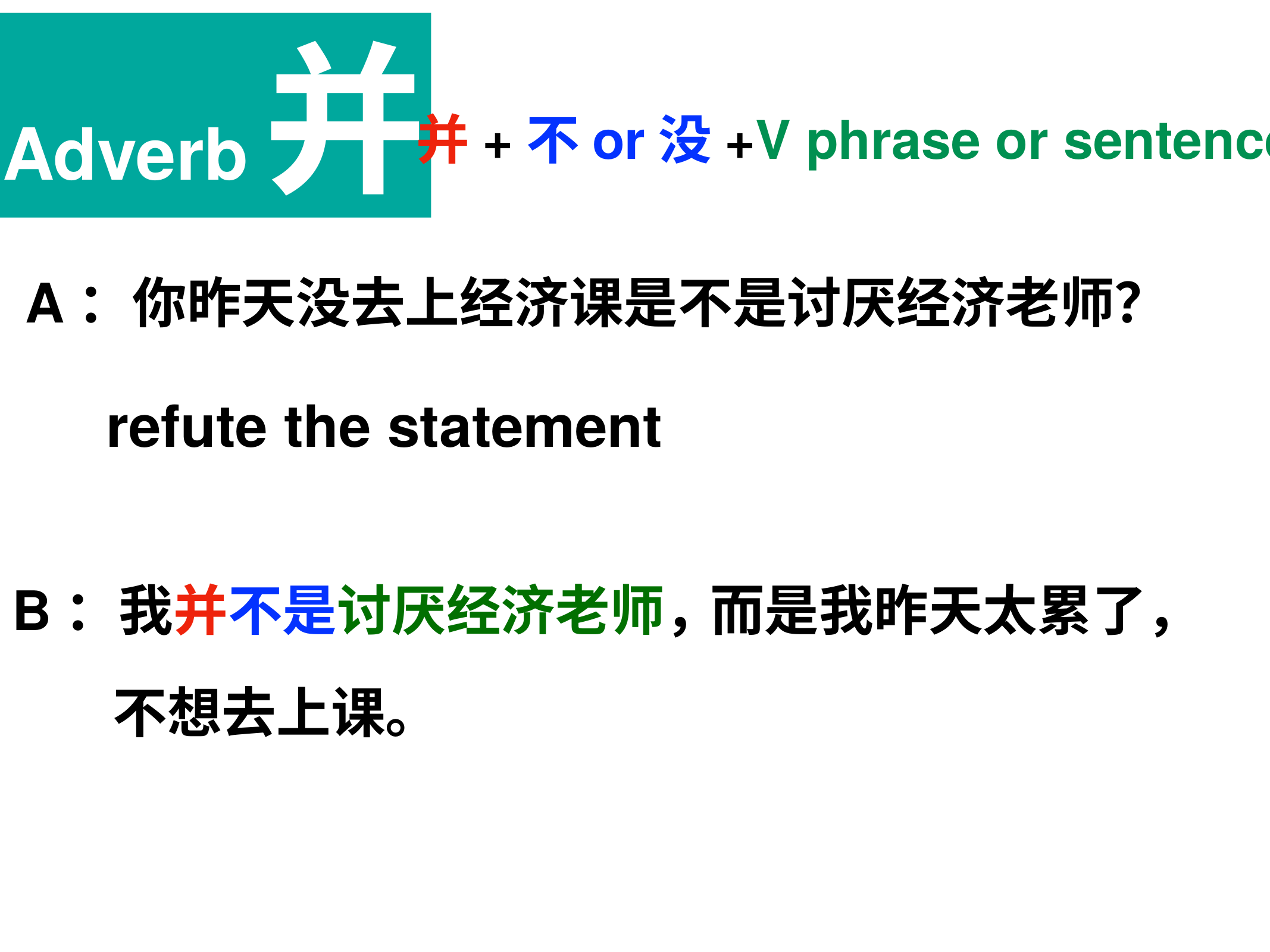

Adverb 并
并+不or没+V phrase or sentence
A：你昨天没去上经济课是不是讨厌经济老师？
refute the statement
B：我并不是讨厌经济老师，
而是我昨天太累了，
不想去上课。